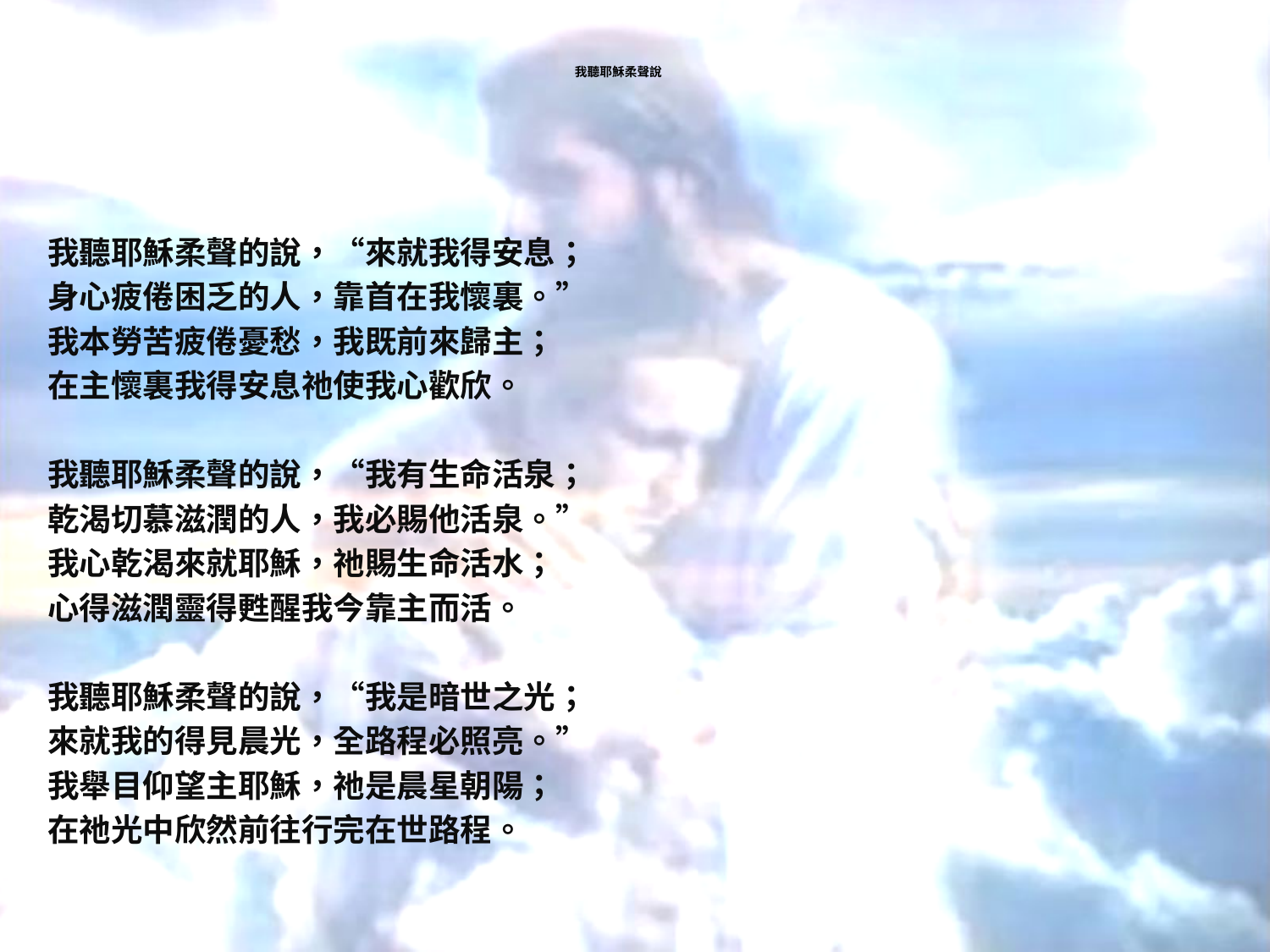

# 我聽耶穌柔聲說
我聽耶穌柔聲的說，“來就我得安息；
身心疲倦困乏的人，靠首在我懷裏。”
我本勞苦疲倦憂愁，我既前來歸主；
在主懷裏我得安息祂使我心歡欣。

我聽耶穌柔聲的說，“我有生命活泉；
乾渴切慕滋潤的人，我必賜他活泉。”
我心乾渴來就耶穌，祂賜生命活水；
心得滋潤靈得甦醒我今靠主而活。

我聽耶穌柔聲的說，“我是暗世之光；
來就我的得見晨光，全路程必照亮。”
我舉目仰望主耶穌，祂是晨星朝陽；
在祂光中欣然前往行完在世路程。